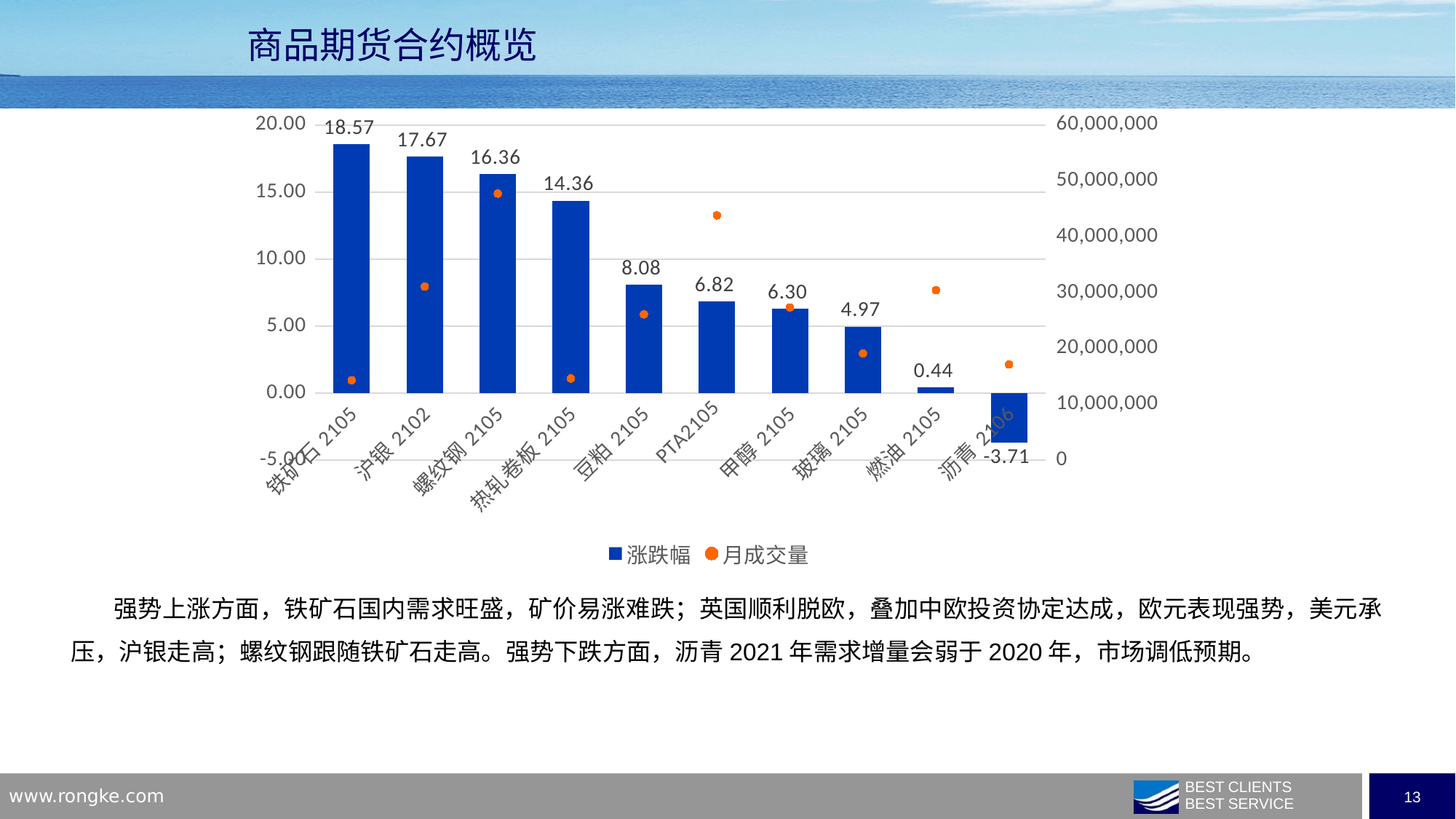

商品期货合约概览

### Chart

| Category | 涨跌幅 | 月成交量 |
|---|---|---|
| 铁矿石2105 | 18.5714 | 14315212.0 |
| 沪银2102 | 17.6743 | 31091038.0 |
| 螺纹钢2105 | 16.3617 | 47755970.0 |
| 热轧卷板2105 | 14.3646 | 14616621.0 |
| 豆粕2105 | 8.077 | 26112516.0 |
| PTA2105 | 6.8233 | 43847116.0 |
| 甲醇2105 | 6.2971 | 27355460.0 |
| 玻璃2105 | 4.9689 | 19089161.0 |
| 燃油2105 | 0.4388 | 30446066.0 |
| 沥青2106 | -3.7093 | 17113762.0 |
强势上涨方面，铁矿石国内需求旺盛，矿价易涨难跌；英国顺利脱欧，叠加中欧投资协定达成，欧元表现强势，美元承压，沪银走高；螺纹钢跟随铁矿石走高。强势下跌方面，沥青2021年需求增量会弱于2020年，市场调低预期。